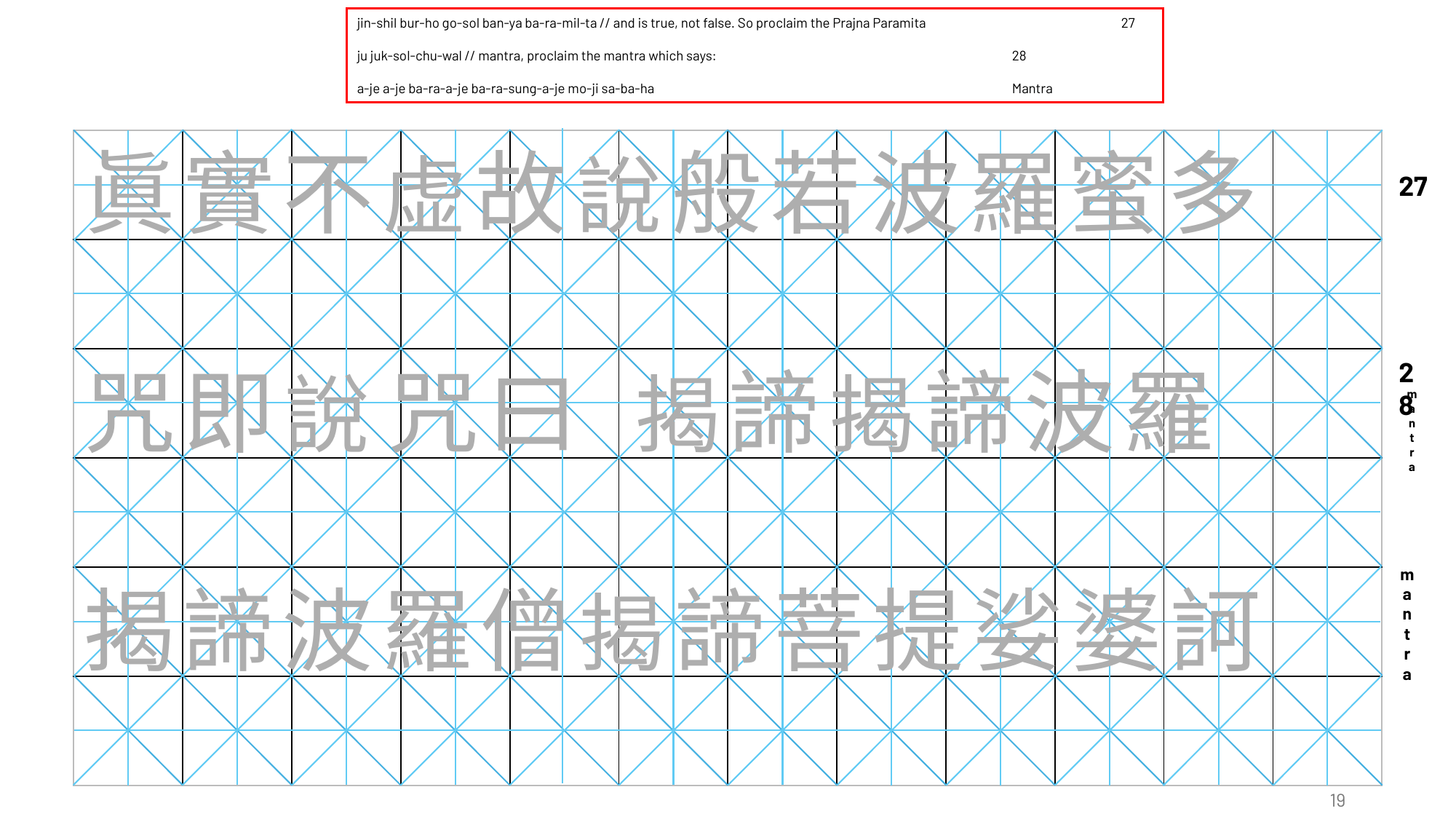

jin-shil bur-ho go-sol ban-ya ba-ra-mil-ta // and is true, not false. So proclaim the Prajna Paramita		27

ju juk-sol-chu-wal // mantra, proclaim the mantra which says:			28

a-je a-je ba-ra-a-je ba-ra-sung-a-je mo-ji sa-ba-ha				Mantra
|  |  |  |  |  |  |  |  |  |  |  |  |
| --- | --- | --- | --- | --- | --- | --- | --- | --- | --- | --- | --- |
|  |  |  |  |  |  |  |  |  |  |  |  |
|  |  |  |  |  |  |  |  |  |  |  |  |
|  |  |  |  |  |  |  |  |  |  |  |  |
|  |  |  |  |  |  |  |  |  |  |  |  |
|  |  |  |  |  |  |  |  |  |  |  |  |
眞 實 不 虚 故 說 般 若 波 羅 蜜 多
27

咒 即 說 咒 曰   揭 諦 揭 諦 波 羅
28
m
a
n
t
r
a
m
a
n
t
r
a
揭 諦 波 羅 僧 揭 諦 菩 提 娑 婆 訶
19